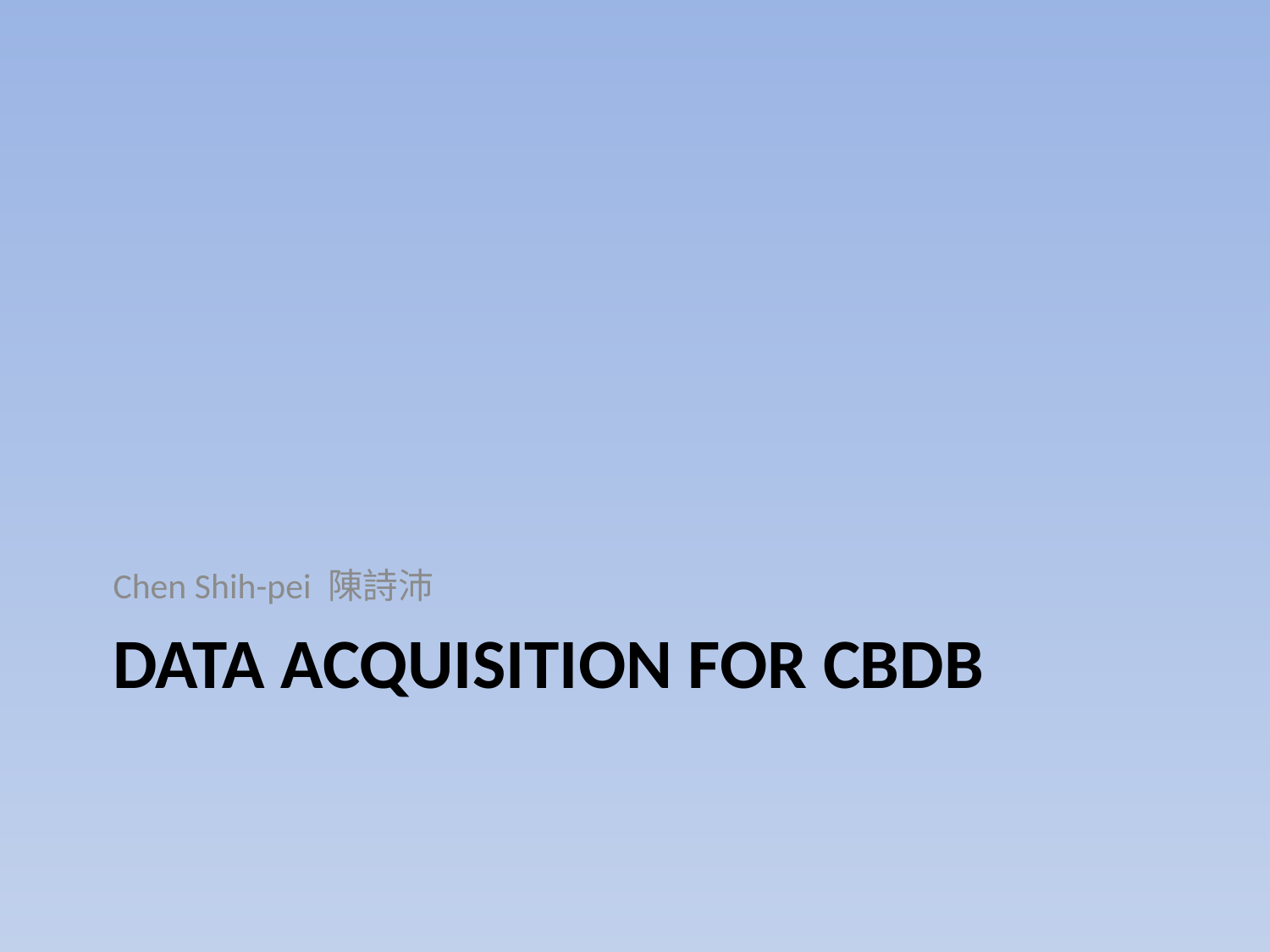

Chen Shih-pei 陳詩沛
# Data Acquisition for CBDB